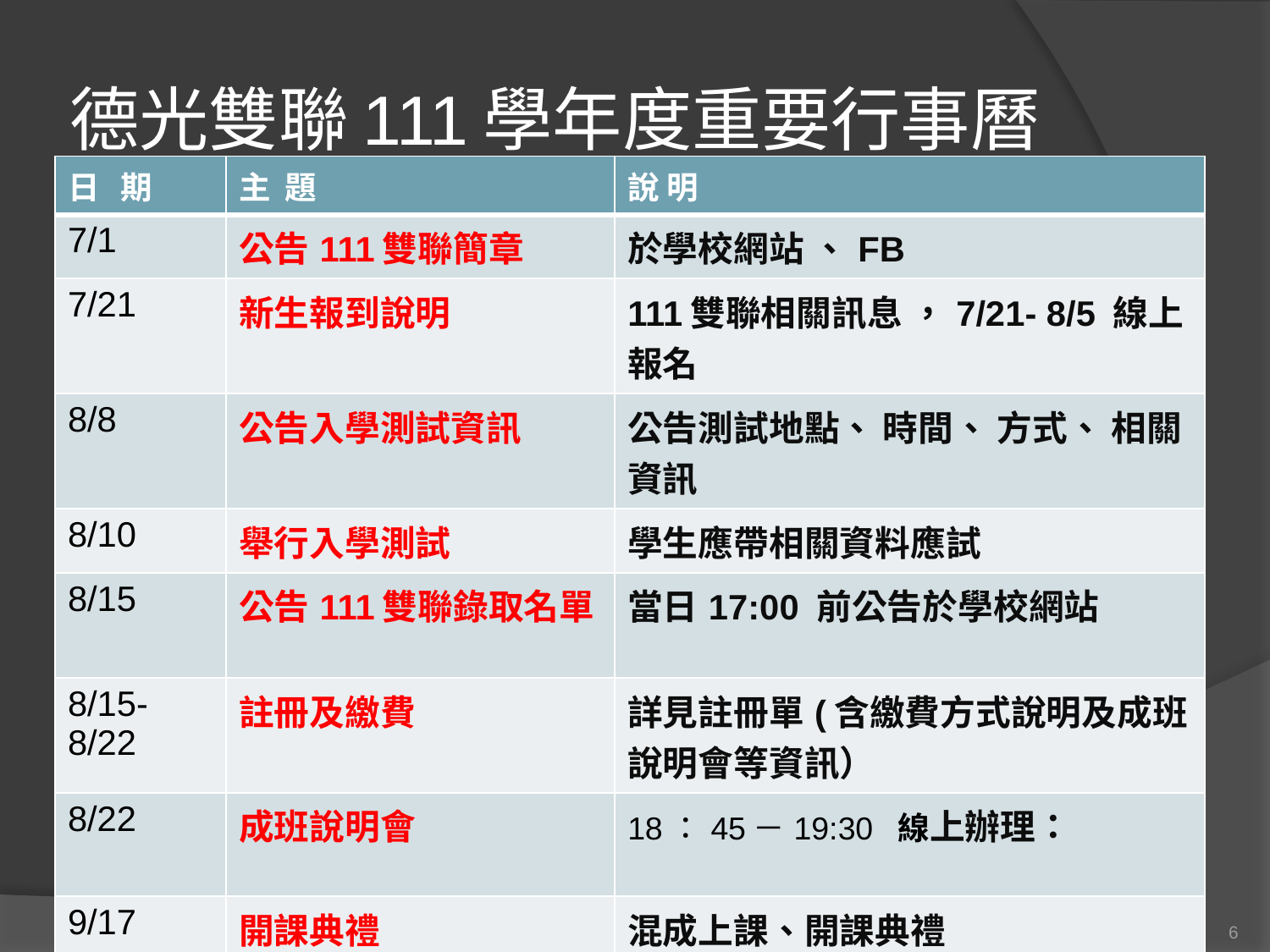

# 德光雙聯111學年度重要行事曆
| 日 期 | 主 題 | 說 明 |
| --- | --- | --- |
| 7/1 | 公告111雙聯簡章 | 於學校網站 、FB |
| 7/21 | 新生報到說明 | 111雙聯相關訊息 ，7/21- 8/5 線上報名 |
| 8/8 | 公告入學測試資訊 | 公告測試地點、 時間、 方式、 相關資訊 |
| 8/10 | 舉行入學測試 | 學生應帶相關資料應試 |
| 8/15 | 公告111雙聯錄取名單 | 當日17:00 前公告於學校網站 |
| 8/15-8/22 | 註冊及繳費 | 詳見註冊單(含繳費方式說明及成班說明會等資訊） |
| 8/22 | 成班說明會 | 18：45－19:30 線上辦理： |
| 9/17 | 開課典禮 | 混成上課、開課典禮 |
6